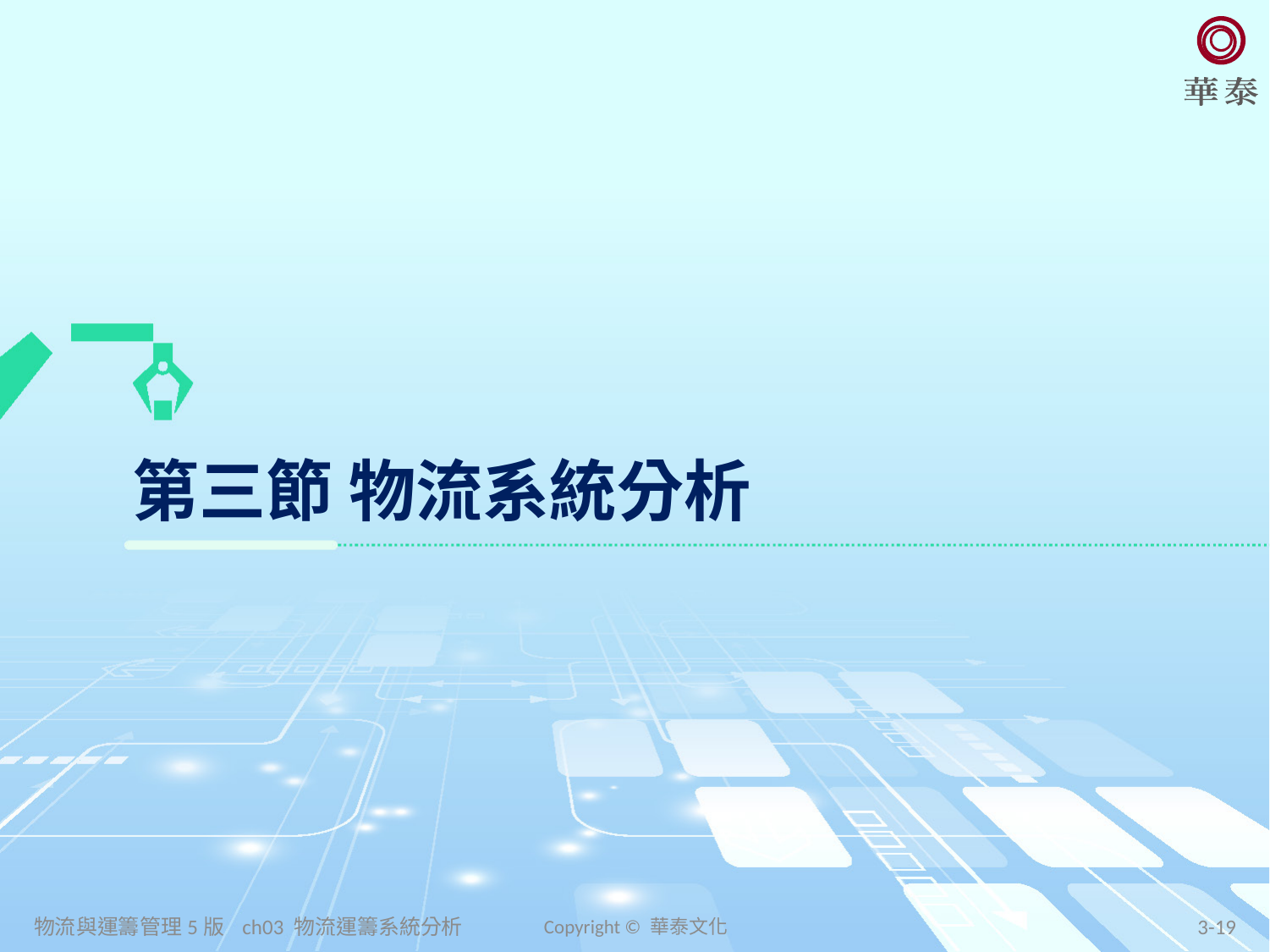

# 第三節 物流系統分析
物流與運籌管理5版  ch03 物流運籌系統分析
Copyright © 華泰文化
3-19